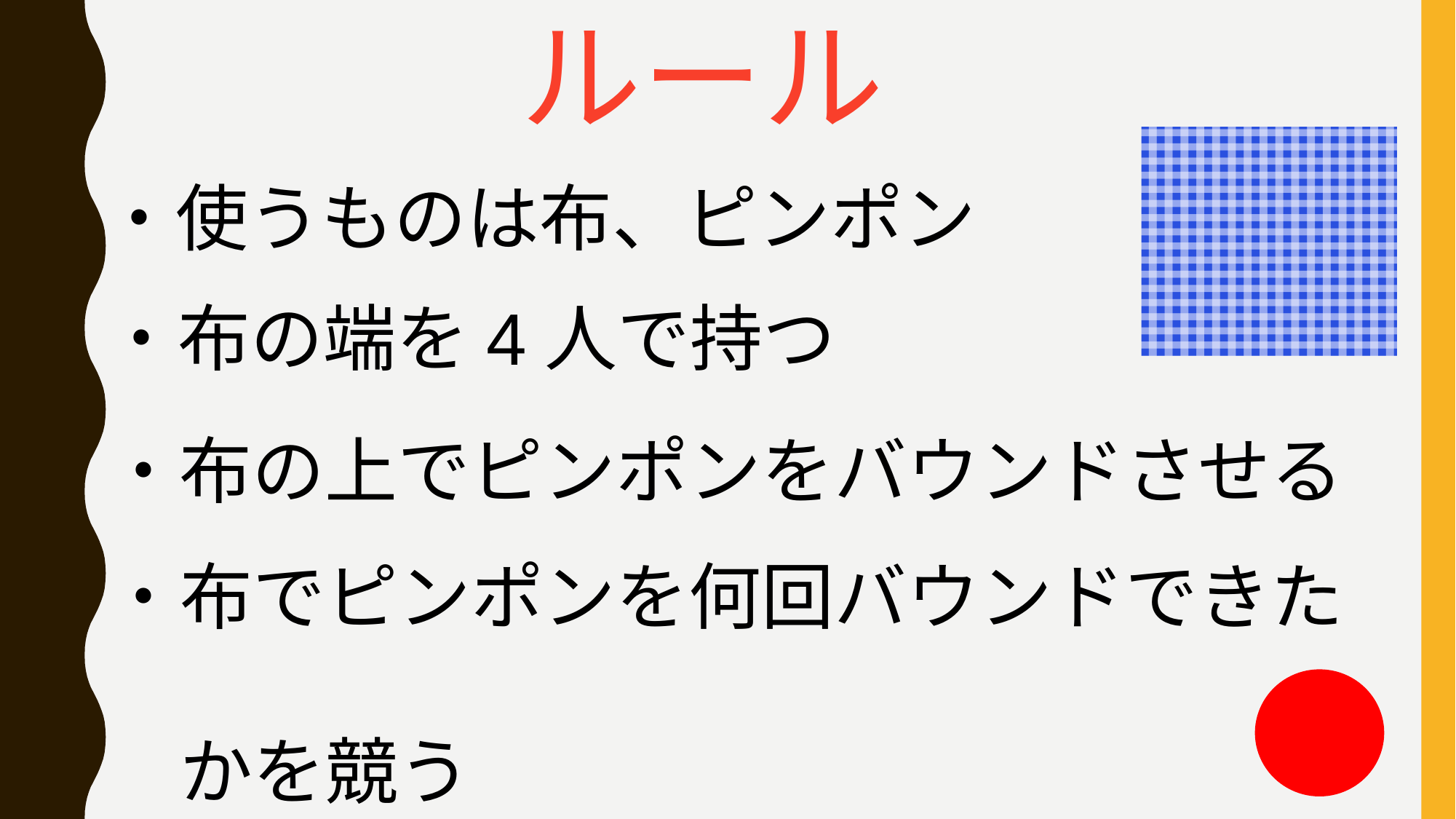

ルール

・使うものは布、ピンポン
・布の端を4人で持つ
・布の上でピンポンをバウンドさせる
・布でピンポンを何回バウンドできた
　かを競う